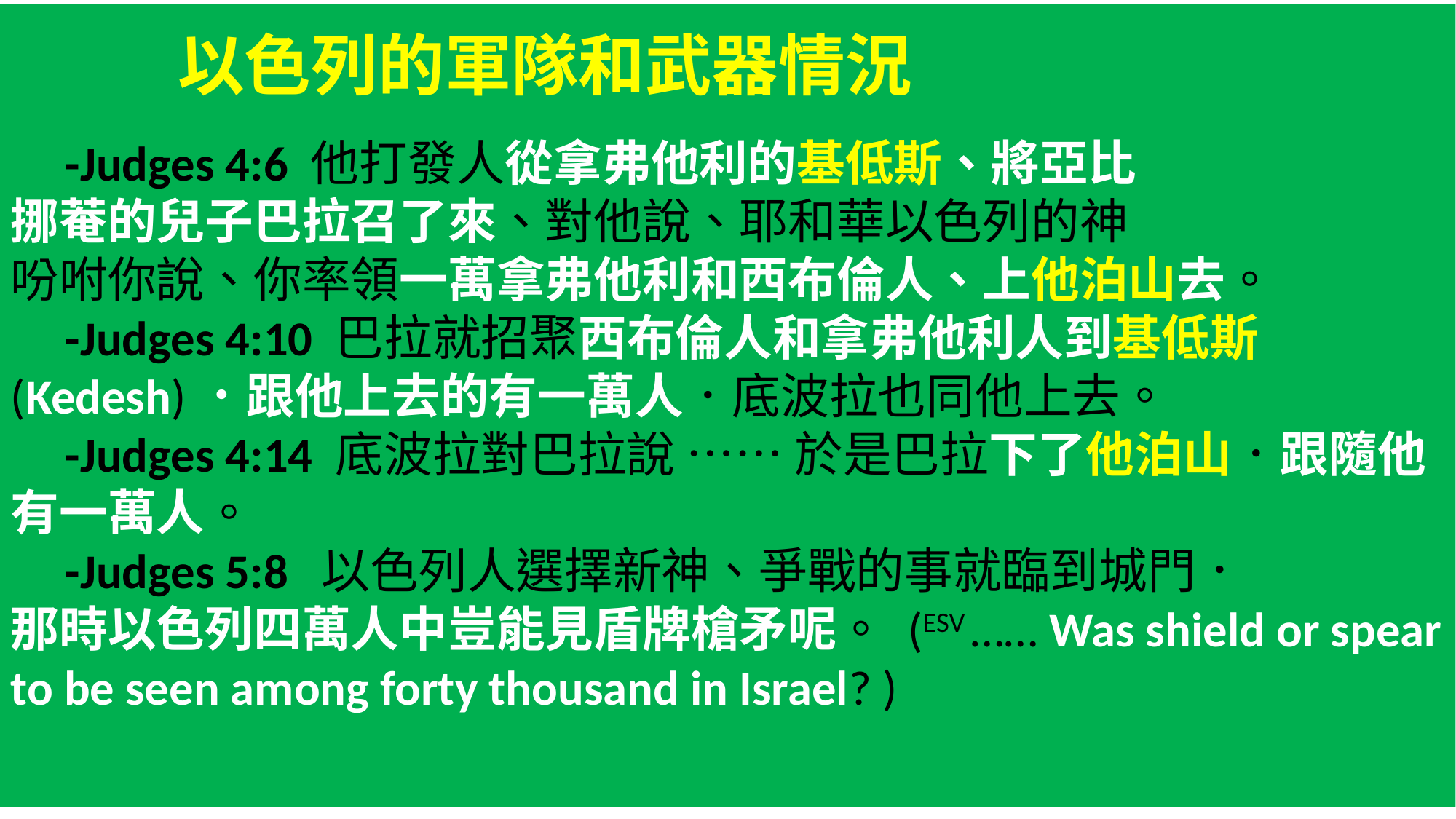

以色列的軍隊和武器情況

     -Judges 4:6 他打發人從拿弗他利的基低斯、將亞比
挪菴的兒子巴拉召了來、對他說、耶和華以色列的神
吩咐你說、你率領一萬拿弗他利和西布倫人、上他泊山去。
     -Judges 4:10‎ 巴拉就招聚西布倫人和拿弗他利人到基低斯(Kedesh)．跟他上去的有一萬人．底波拉也同他上去。
     -Judges 4:14 底波拉對巴拉說 …… 於是巴拉下了他泊山．跟隨他有一萬人。
     -Judges 5:8  以色列人選擇新神、爭戰的事就臨到城門．
那時以色列四萬人中豈能見盾牌槍矛呢。 (ESV …… Was shield or spear to be seen among forty thousand in Israel? )